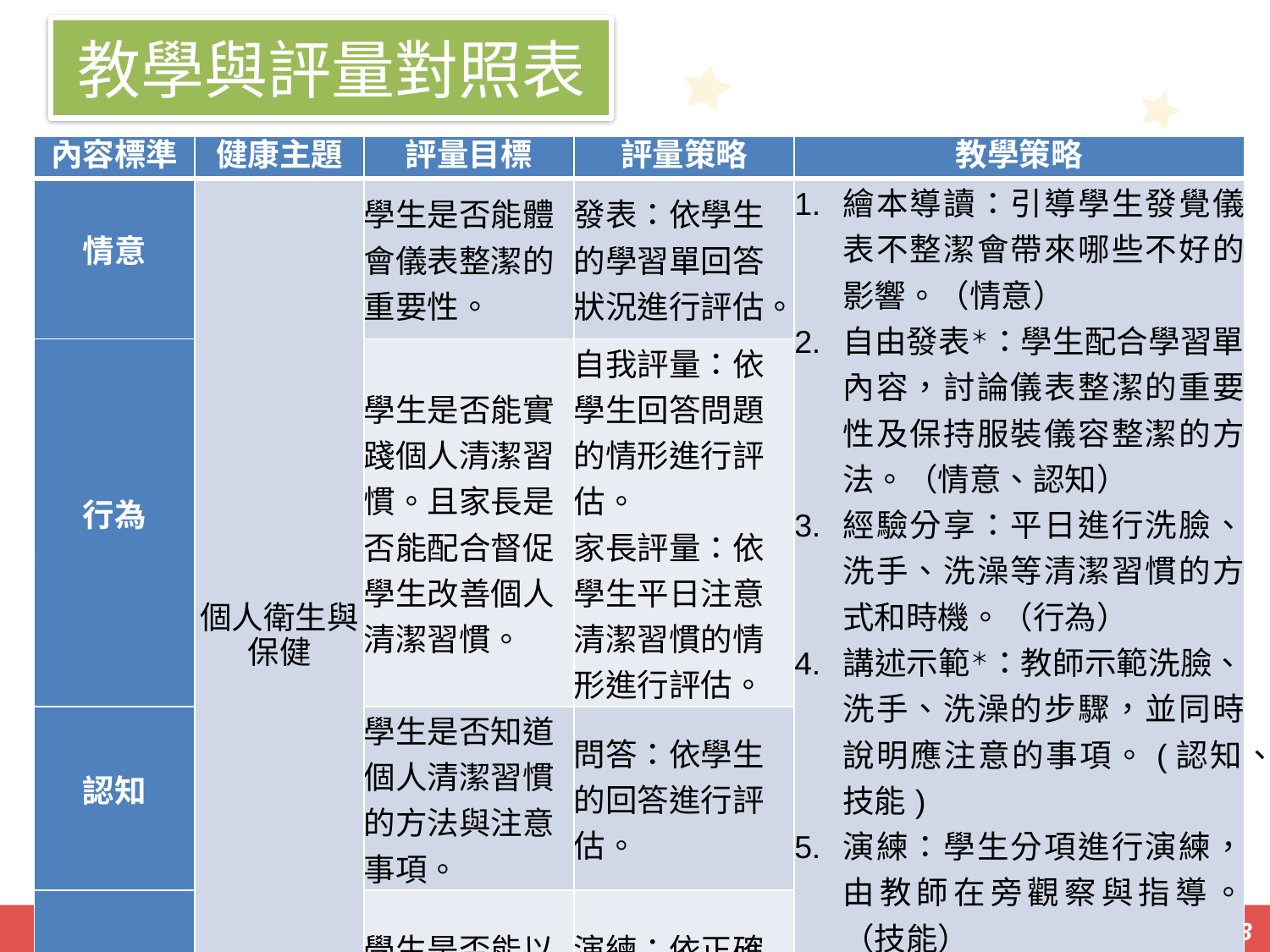

教學與評量對照表
| 內容標準 | 健康主題 | 評量目標 | 評量策略 | 教學策略 |
| --- | --- | --- | --- | --- |
| 情意 | 個人衛生與保健 | 學生是否能體會儀表整潔的重要性。 | 發表：依學生的學習單回答狀況進行評估。 | 繪本導讀：引導學生發覺儀表不整潔會帶來哪些不好的影響。（情意） 自由發表＊：學生配合學習單內容，討論儀表整潔的重要性及保持服裝儀容整潔的方法。（情意、認知） 經驗分享：平日進行洗臉、洗手、洗澡等清潔習慣的方式和時機。（行為） 講述示範＊：教師示範洗臉、洗手、洗澡的步驟，並同時說明應注意的事項。(認知、技能) 演練：學生分項進行演練，由教師在旁觀察與指導。（技能） 清潔習慣評量＊：學生及家長，由教師依回答的情況予以評量。（行為） |
| 行為 |  | 學生是否能實踐個人清潔習慣。且家長是否能配合督促學生改善個人清潔習慣。 | 自我評量：依學生回答問題的情形進行評估。 家長評量：依學生平日注意清潔習慣的情形進行評估。 |  |
| 認知 |  | 學生是否知道個人清潔習慣的方法與注意事項。 | 問答：依學生的回答進行評估。 |  |
| 技能 |  | 學生是否能以正確的方式洗手。 | 演練：依正確的步驟和方法展現洗手技巧。 |  |
103